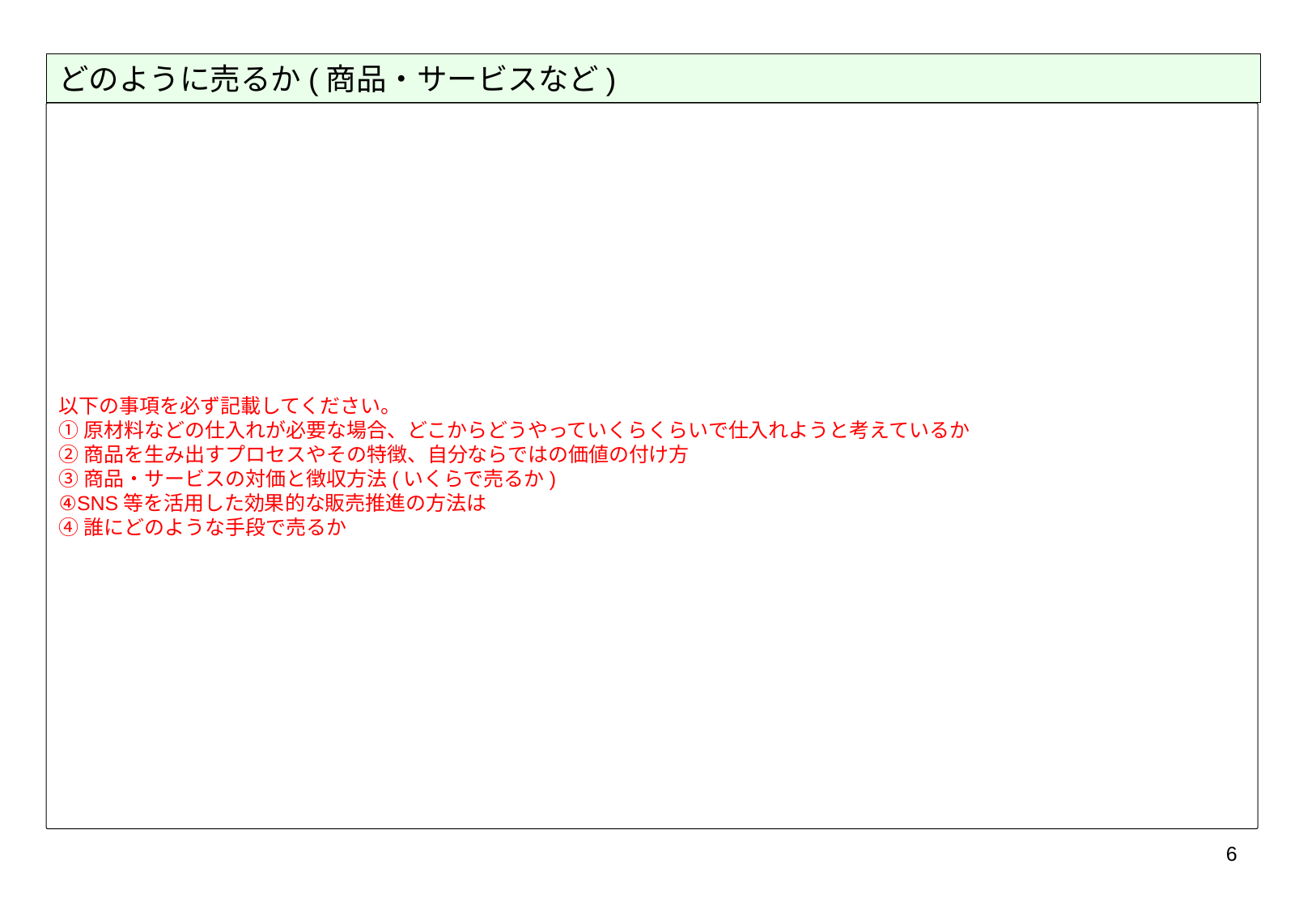

どのように売るか(商品・サービスなど)
以下の事項を必ず記載してください。
①原材料などの仕入れが必要な場合、どこからどうやっていくらくらいで仕入れようと考えているか
②商品を生み出すプロセスやその特徴、自分ならではの価値の付け方
③商品・サービスの対価と徴収方法(いくらで売るか)
④SNS等を活用した効果的な販売推進の方法は
④誰にどのような手段で売るか
6